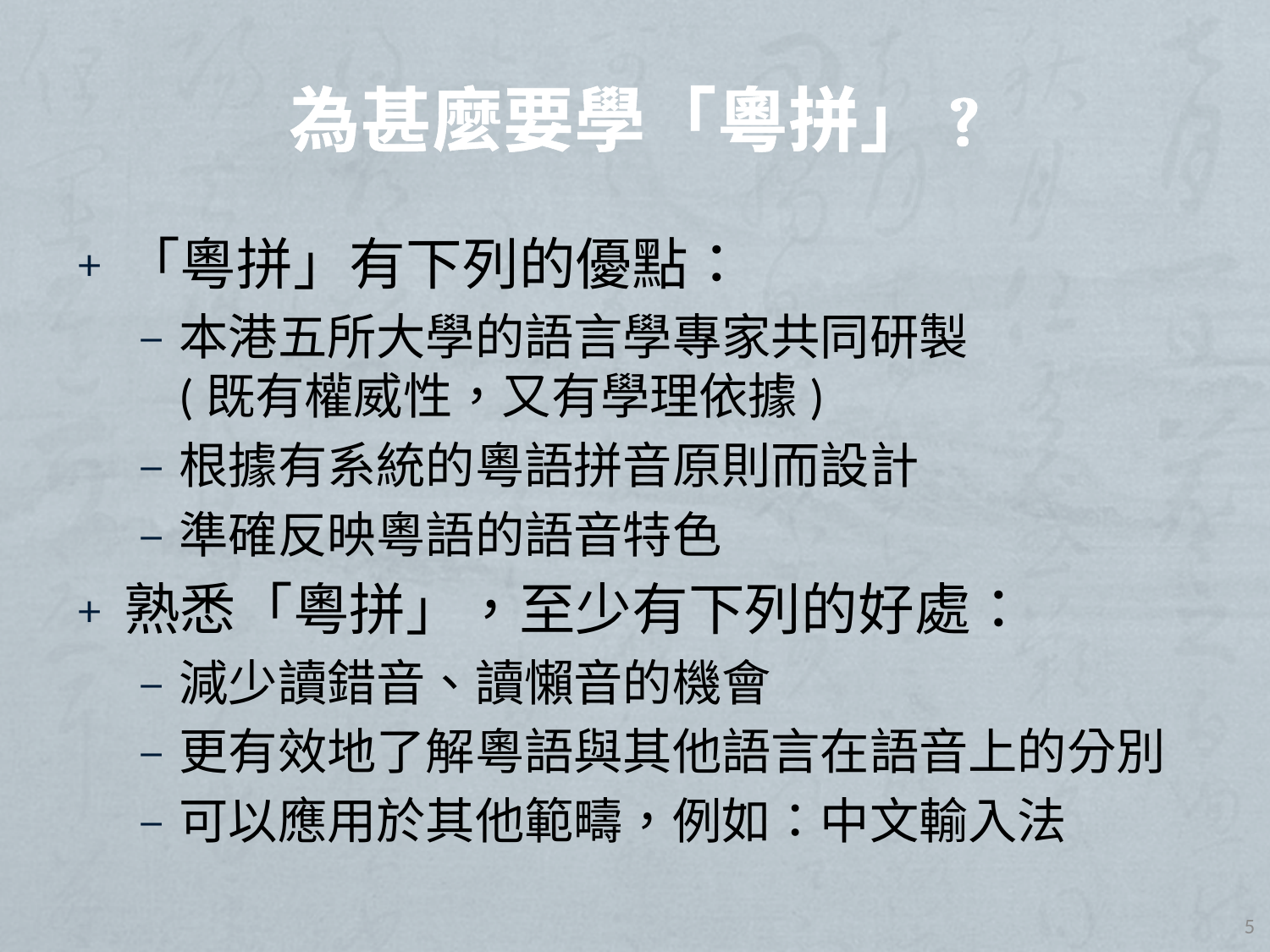

# 為甚麼要學「粵拼」?
「粵拼」有下列的優點：
本港五所大學的語言學專家共同研製
(既有權威性，又有學理依據)
根據有系統的粵語拼音原則而設計
準確反映粵語的語音特色
熟悉「粵拼」，至少有下列的好處：
減少讀錯音、讀懶音的機會
更有效地了解粵語與其他語言在語音上的分別
可以應用於其他範疇，例如：中文輸入法
5